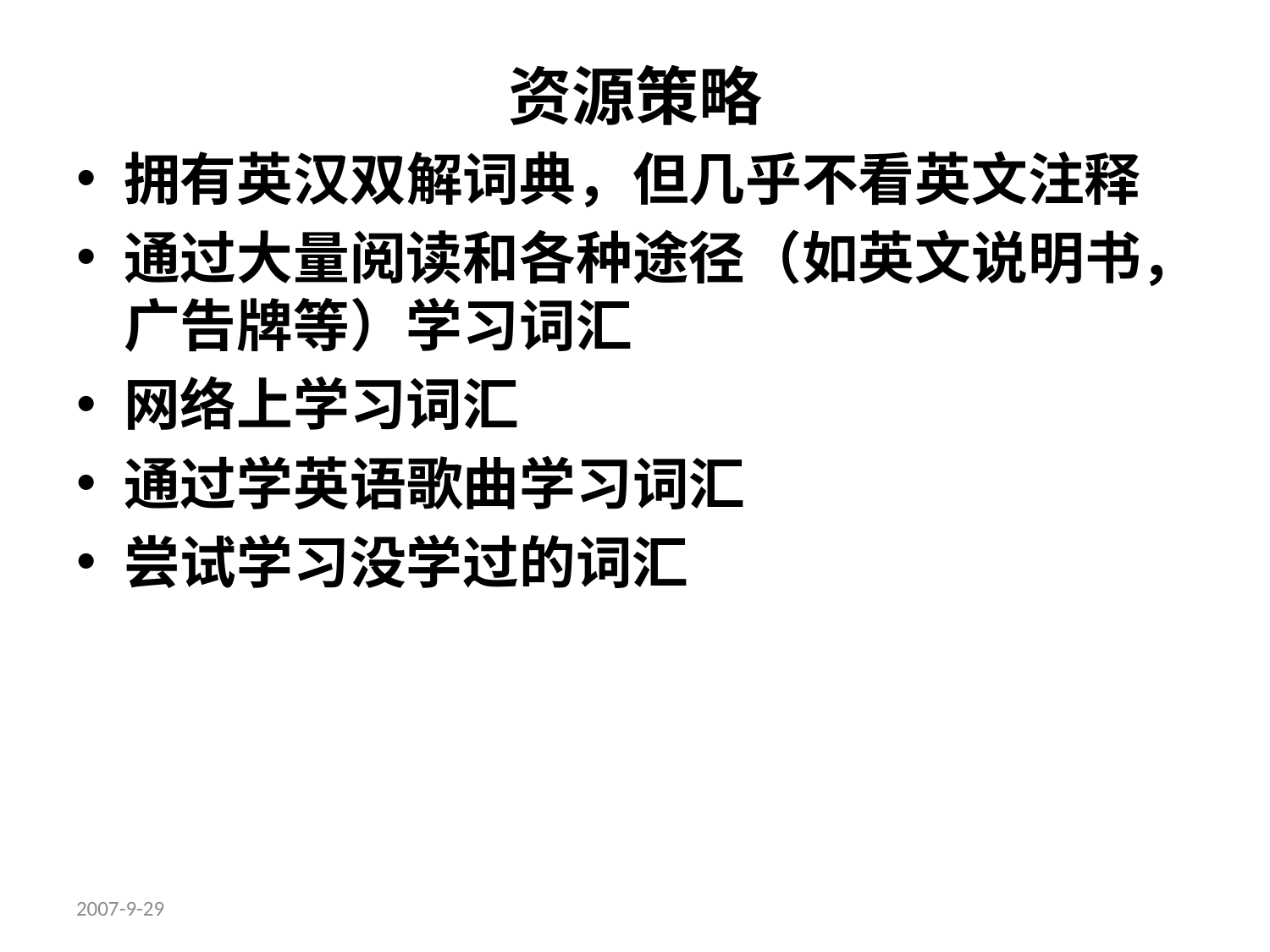

#
资源策略
拥有英汉双解词典，但几乎不看英文注释
通过大量阅读和各种途径（如英文说明书，广告牌等）学习词汇
网络上学习词汇
通过学英语歌曲学习词汇
尝试学习没学过的词汇

2007-9-29